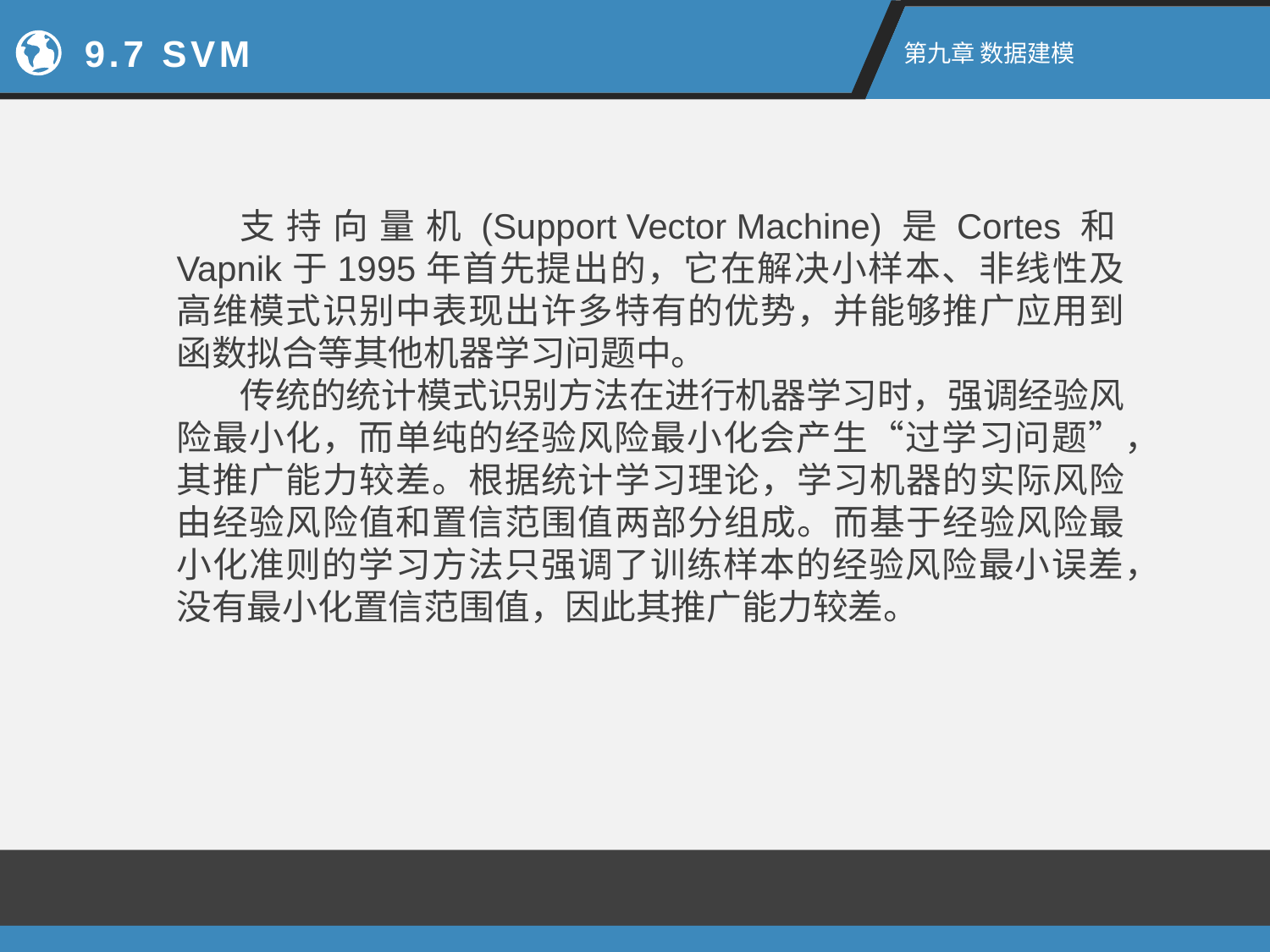

9.7 SVM

第九章 数据建模
支持向量机(Support Vector Machine)是Cortes和Vapnik于1995年首先提出的，它在解决小样本、非线性及高维模式识别中表现出许多特有的优势，并能够推广应用到函数拟合等其他机器学习问题中。
传统的统计模式识别方法在进行机器学习时，强调经验风险最小化，而单纯的经验风险最小化会产生“过学习问题”，其推广能力较差。根据统计学习理论，学习机器的实际风险由经验风险值和置信范围值两部分组成。而基于经验风险最小化准则的学习方法只强调了训练样本的经验风险最小误差，没有最小化置信范围值，因此其推广能力较差。